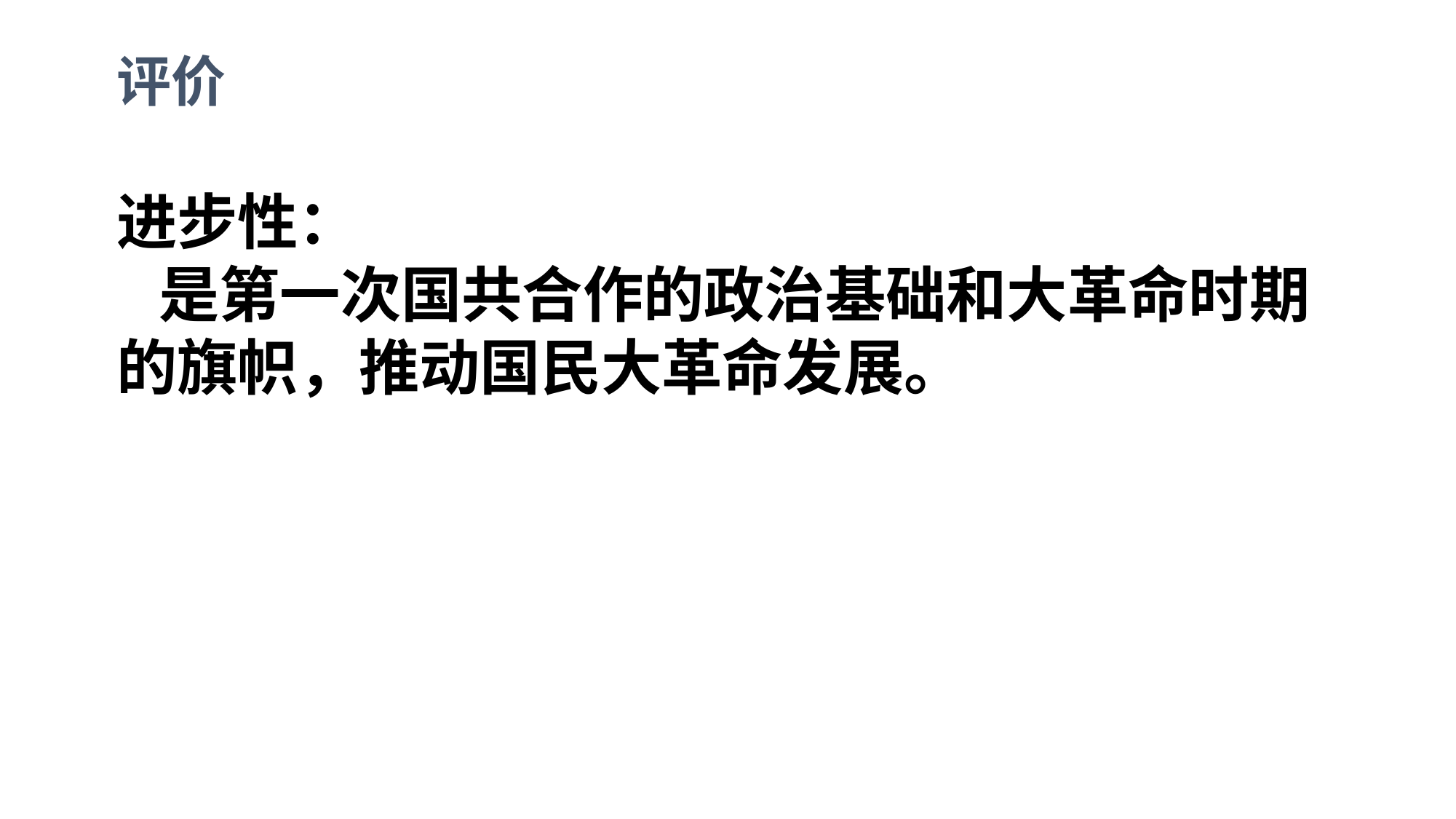

评价
进步性：
  是第一次国共合作的政治基础和大革命时期的旗帜，推动国民大革命发展。